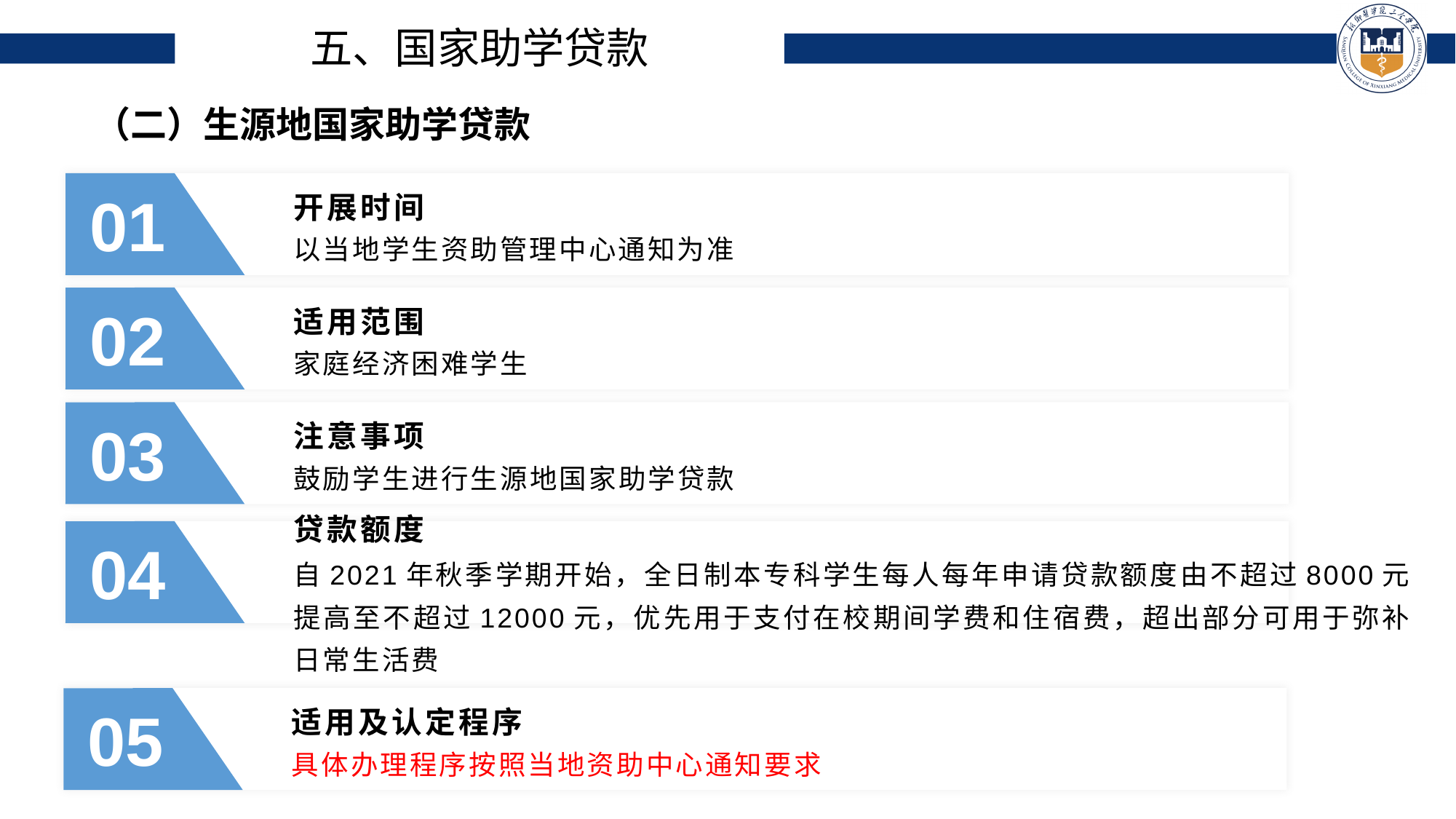

五、国家助学贷款
（二）生源地国家助学贷款

01
开展时间
以当地学生资助管理中心通知为准

02
适用范围
家庭经济困难学生

03
注意事项
鼓励学生进行生源地国家助学贷款
贷款额度

04
自2021年秋季学期开始，全日制本专科学生每人每年申请贷款额度由不超过8000元提高至不超过12000元，优先用于支付在校期间学费和住宿费，超出部分可用于弥补日常生活费

05
适用及认定程序
具体办理程序按照当地资助中心通知要求